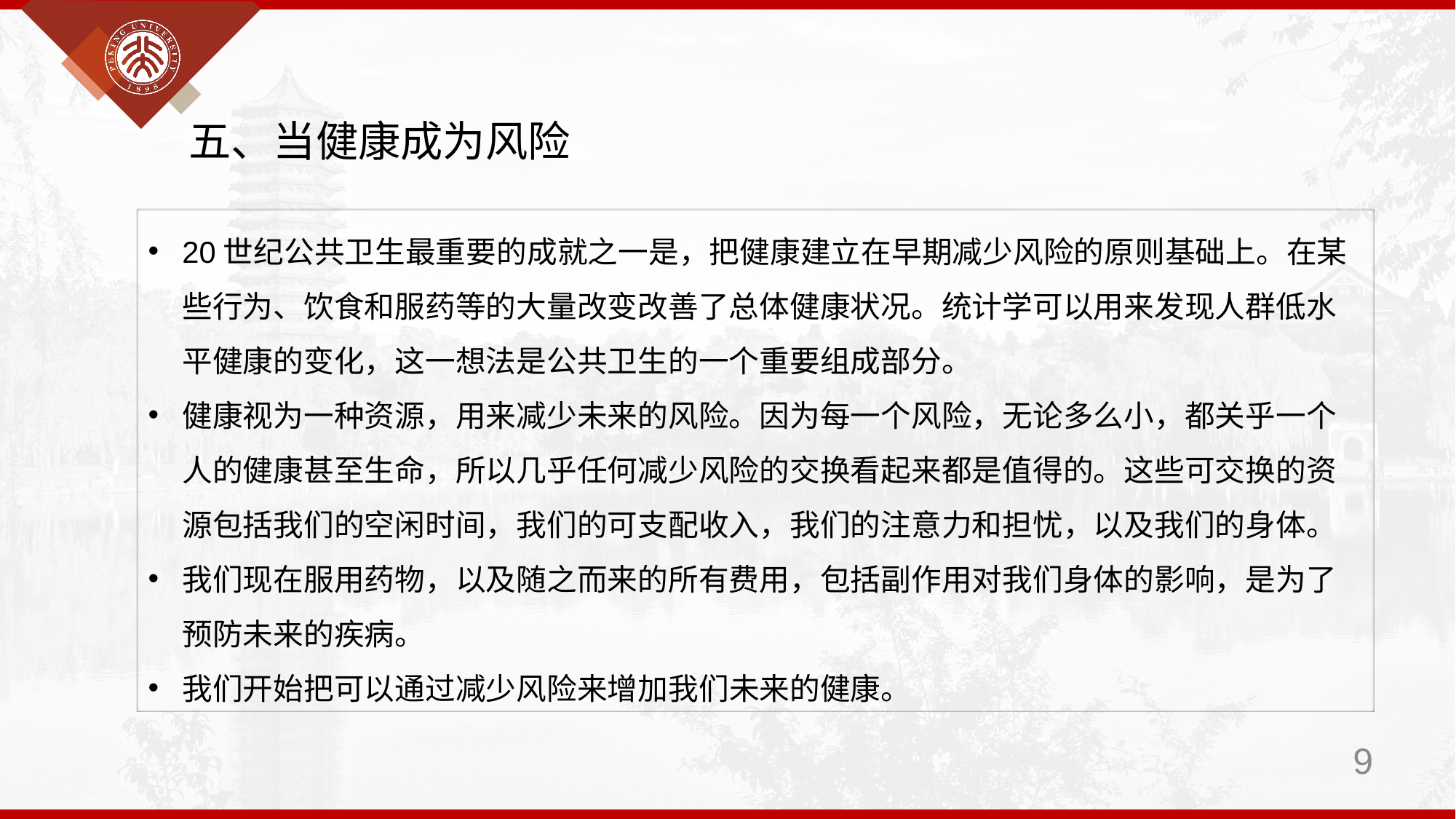

五、当健康成为风险
20世纪公共卫生最重要的成就之一是，把健康建立在早期减少风险的原则基础上。在某些行为、饮食和服药等的大量改变改善了总体健康状况。统计学可以用来发现人群低水平健康的变化，这一想法是公共卫生的一个重要组成部分。
健康视为一种资源，用来减少未来的风险。因为每一个风险，无论多么小，都关乎一个人的健康甚至生命，所以几乎任何减少风险的交换看起来都是值得的。这些可交换的资源包括我们的空闲时间，我们的可支配收入，我们的注意力和担忧，以及我们的身体。
我们现在服用药物，以及随之而来的所有费用，包括副作用对我们身体的影响，是为了预防未来的疾病。
我们开始把可以通过减少风险来增加我们未来的健康。
9